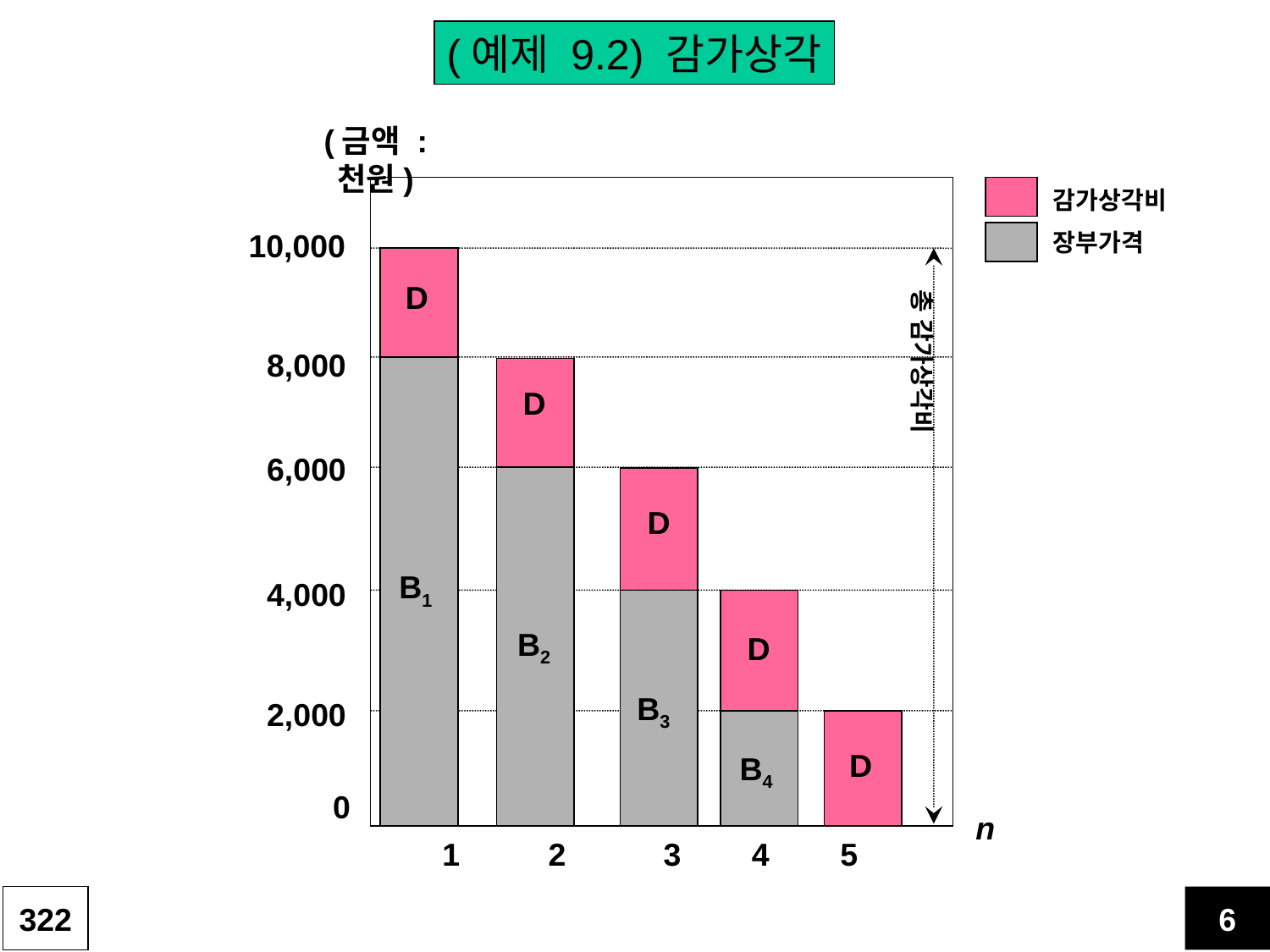

(예제 9.2) 감가상각
(금액 : 천원)

감가상각비
장부가격

10,000

D
총 감가상각비
8,000

D
6,000

D
B1
4,000

B2
D
B3
2,000

D
B4
0
n

    1          2           3        4        5
322
6